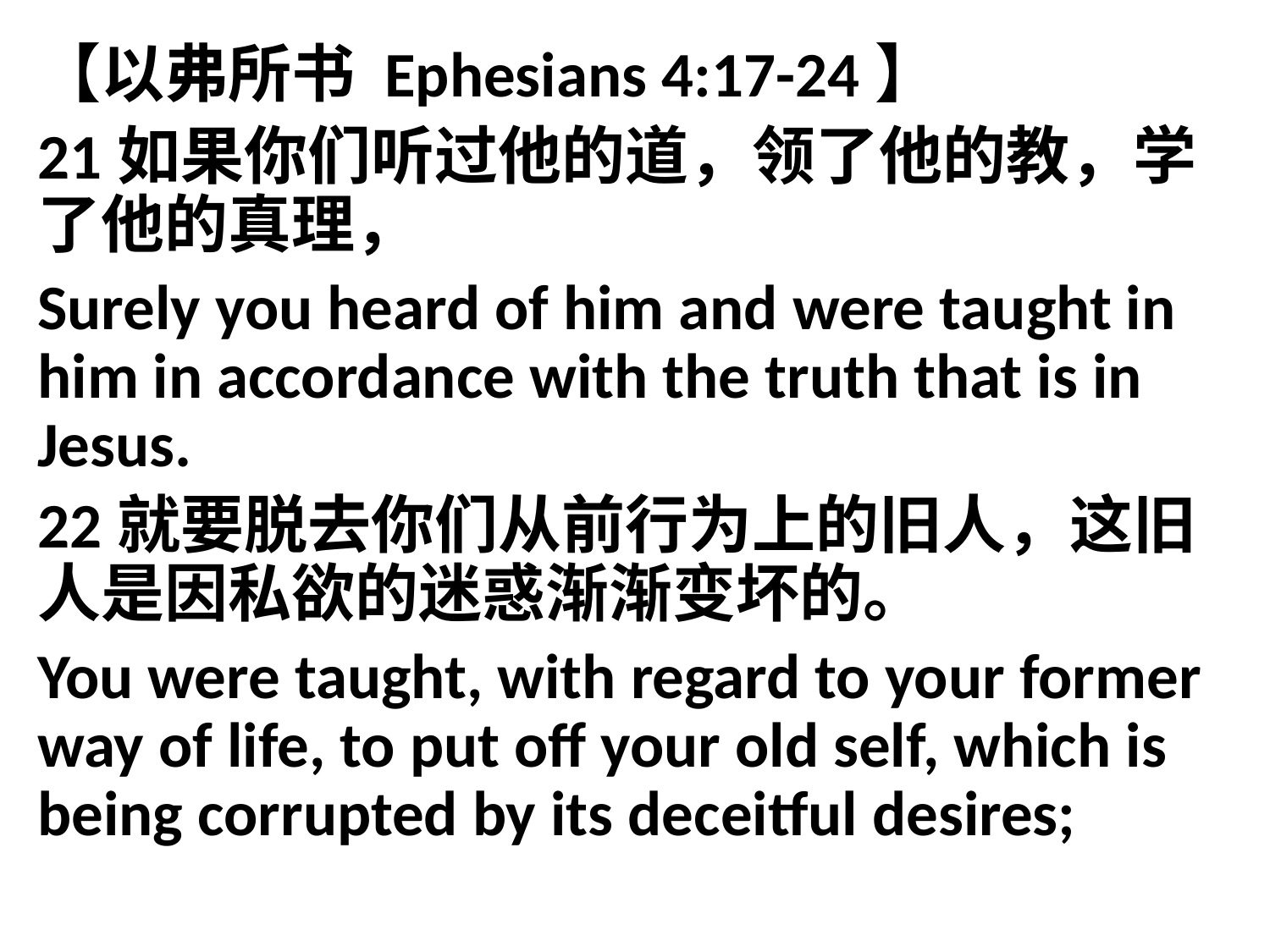

【以弗所书 Ephesians 4:17-24】
21如果你们听过他的道，领了他的教，学了他的真理，
Surely you heard of him and were taught in him in accordance with the truth that is in Jesus.
22就要脱去你们从前行为上的旧人，这旧人是因私欲的迷惑渐渐变坏的。
You were taught, with regard to your former way of life, to put off your old self, which is being corrupted by its deceitful desires;